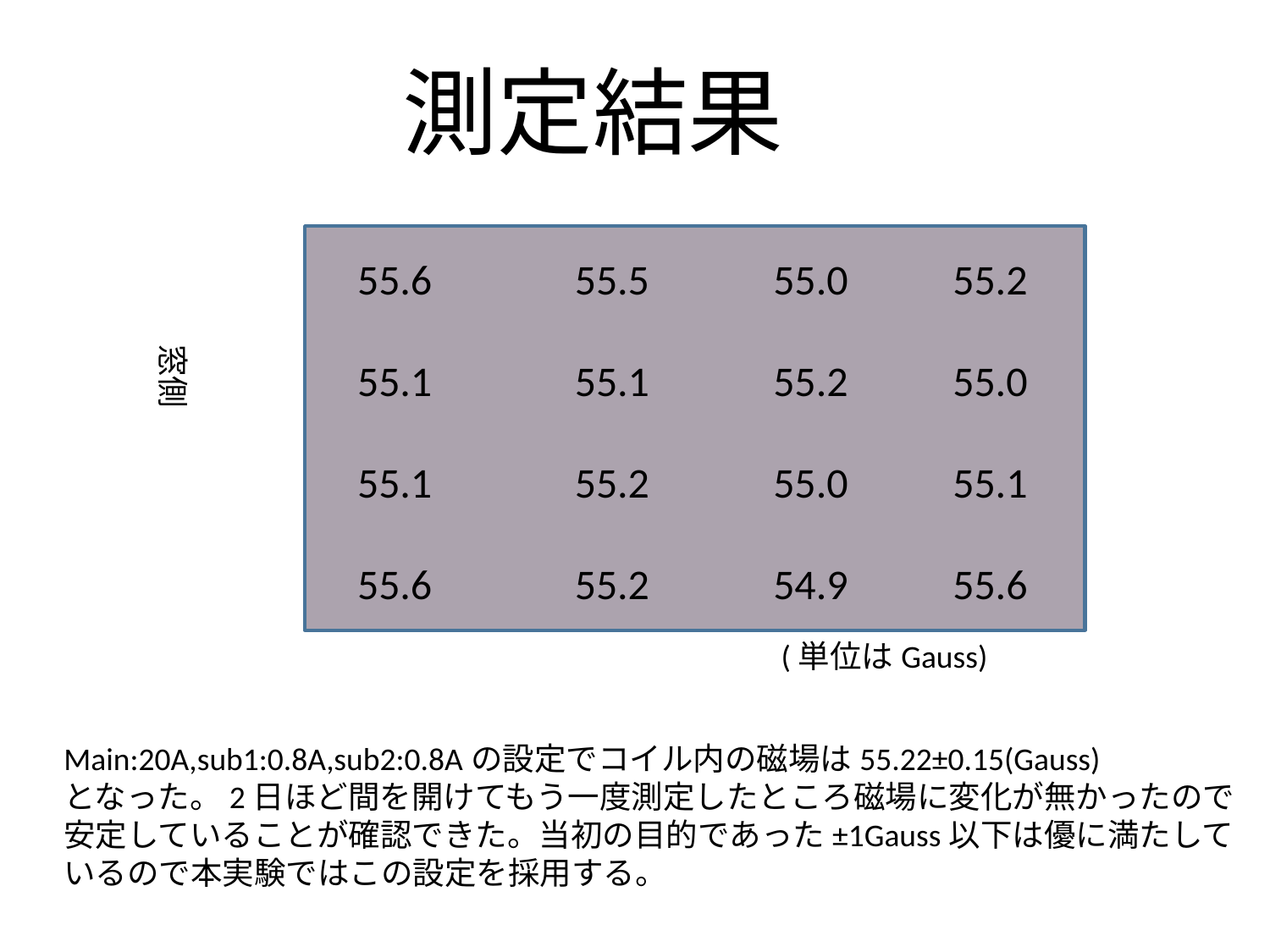

測定結果

55.6               55.5             55.0           55.2

55.1               55.1             55.2           55.0

55.1               55.2             55.0           55.1

55.6               55.2             54.9           55.6
窓側
(単位はGauss)
Main:20A,sub1:0.8A,sub2:0.8Aの設定でコイル内の磁場は55.22±0.15(Gauss)
となった。2日ほど間を開けてもう一度測定したところ磁場に変化が無かったので
安定していることが確認できた。当初の目的であった±1Gauss以下は優に満たして
いるので本実験ではこの設定を採用する。